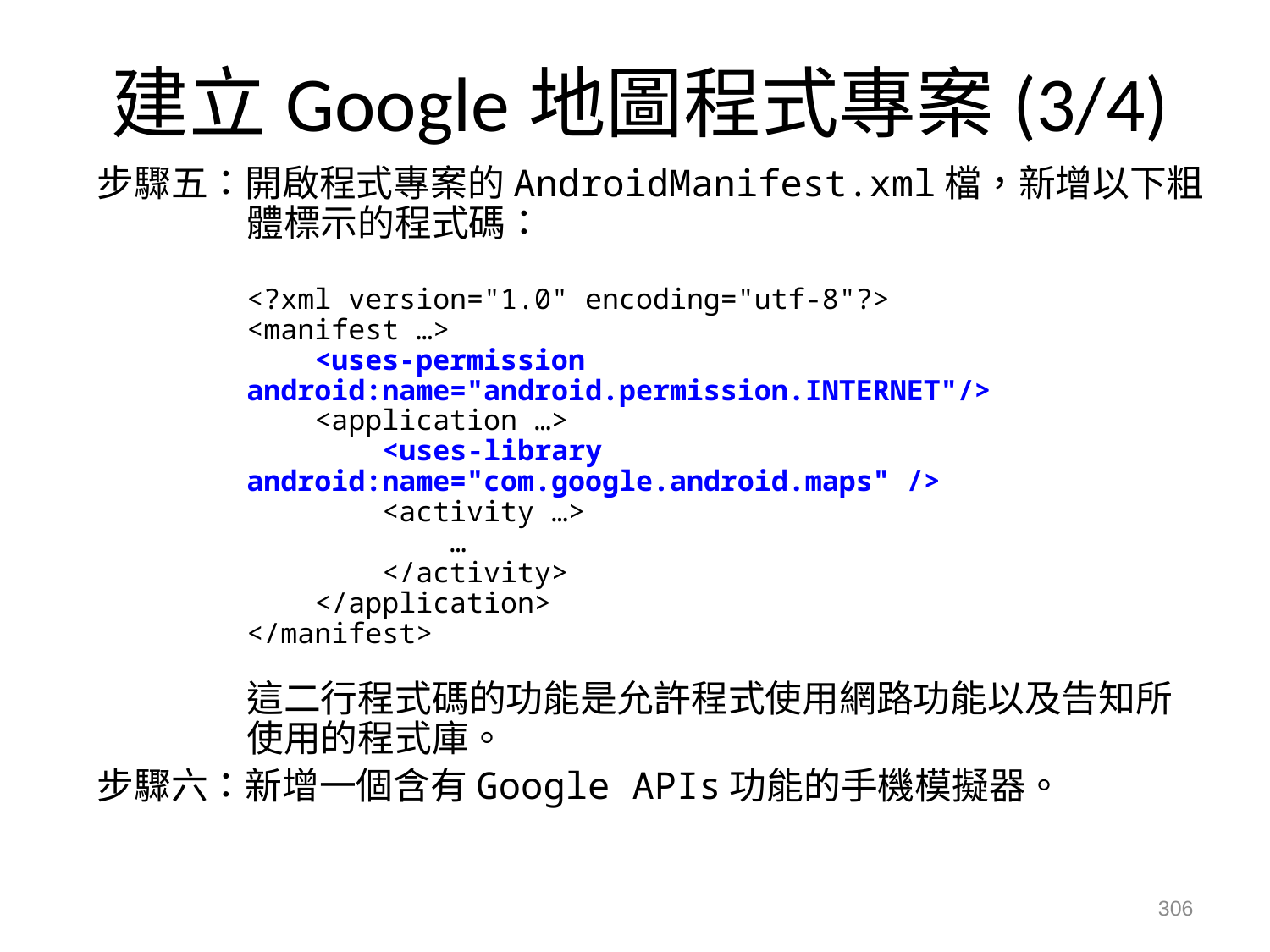

# 建立Google地圖程式專案(3/4)
步驟五：開啟程式專案的AndroidManifest.xml檔，新增以下粗體標示的程式碼：
<?xml version="1.0" encoding="utf-8"?>
<manifest …>
    <uses-permission android:name="android.permission.INTERNET"/>
    <application …>
        <uses-library android:name="com.google.android.maps" />
        <activity …>
            …
        </activity>
    </application>
</manifest>
這二行程式碼的功能是允許程式使用網路功能以及告知所使用的程式庫。
步驟六：新增一個含有Google APIs功能的手機模擬器。

306